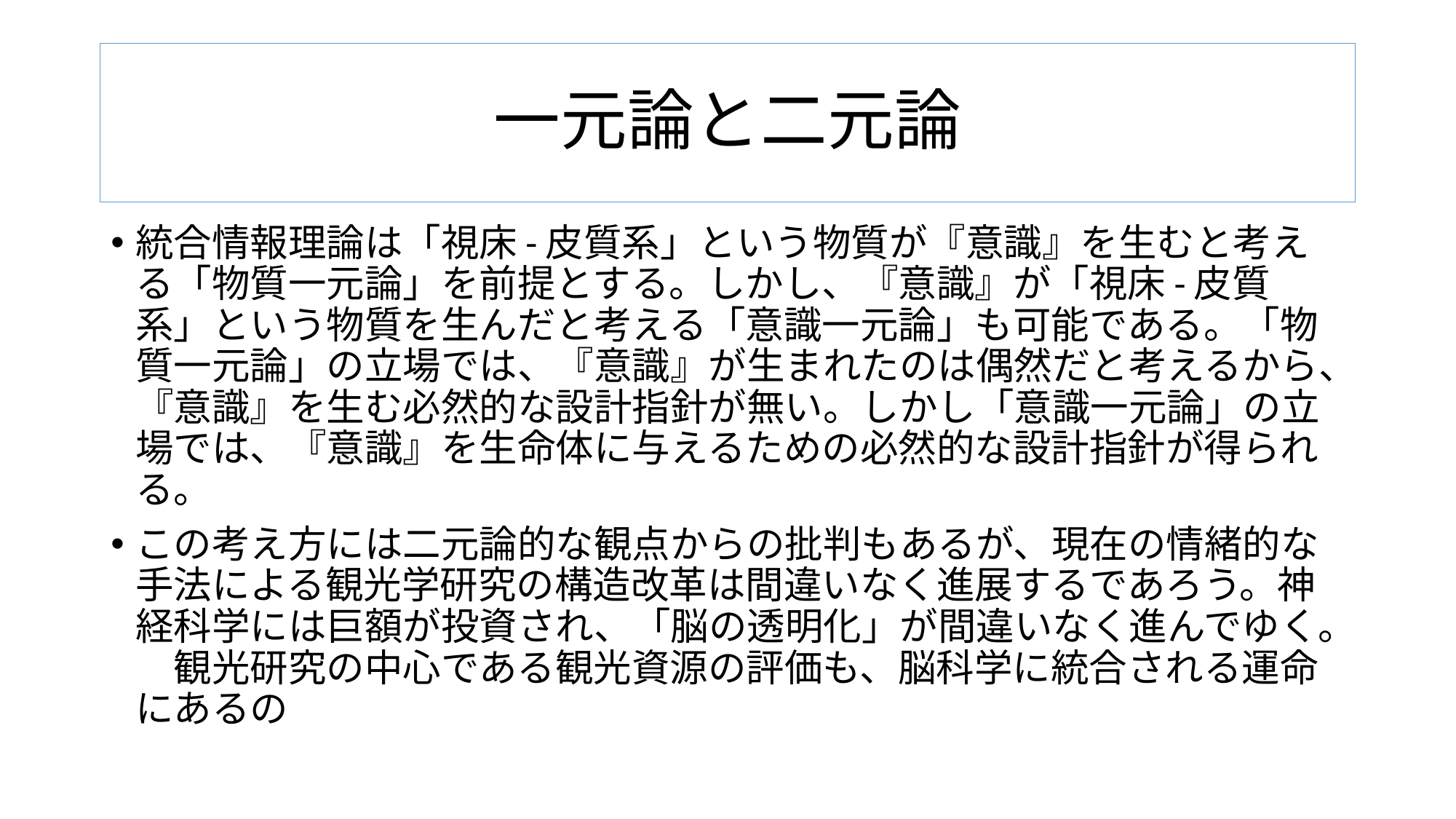

# 一元論と二元論
統合情報理論は「視床-皮質系」という物質が『意識』を生むと考える「物質一元論」を前提とする。しかし、『意識』が「視床-皮質系」という物質を生んだと考える「意識一元論」も可能である。「物質一元論」の立場では、『意識』が生まれたのは偶然だと考えるから、『意識』を生む必然的な設計指針が無い。しかし「意識一元論」の立場では、『意識』を生命体に与えるための必然的な設計指針が得られる。
この考え方には二元論的な観点からの批判もあるが、現在の情緒的な手法による観光学研究の構造改革は間違いなく進展するであろう。神経科学には巨額が投資され、「脳の透明化」が間違いなく進んでゆく。　観光研究の中心である観光資源の評価も、脳科学に統合される運命にあるの